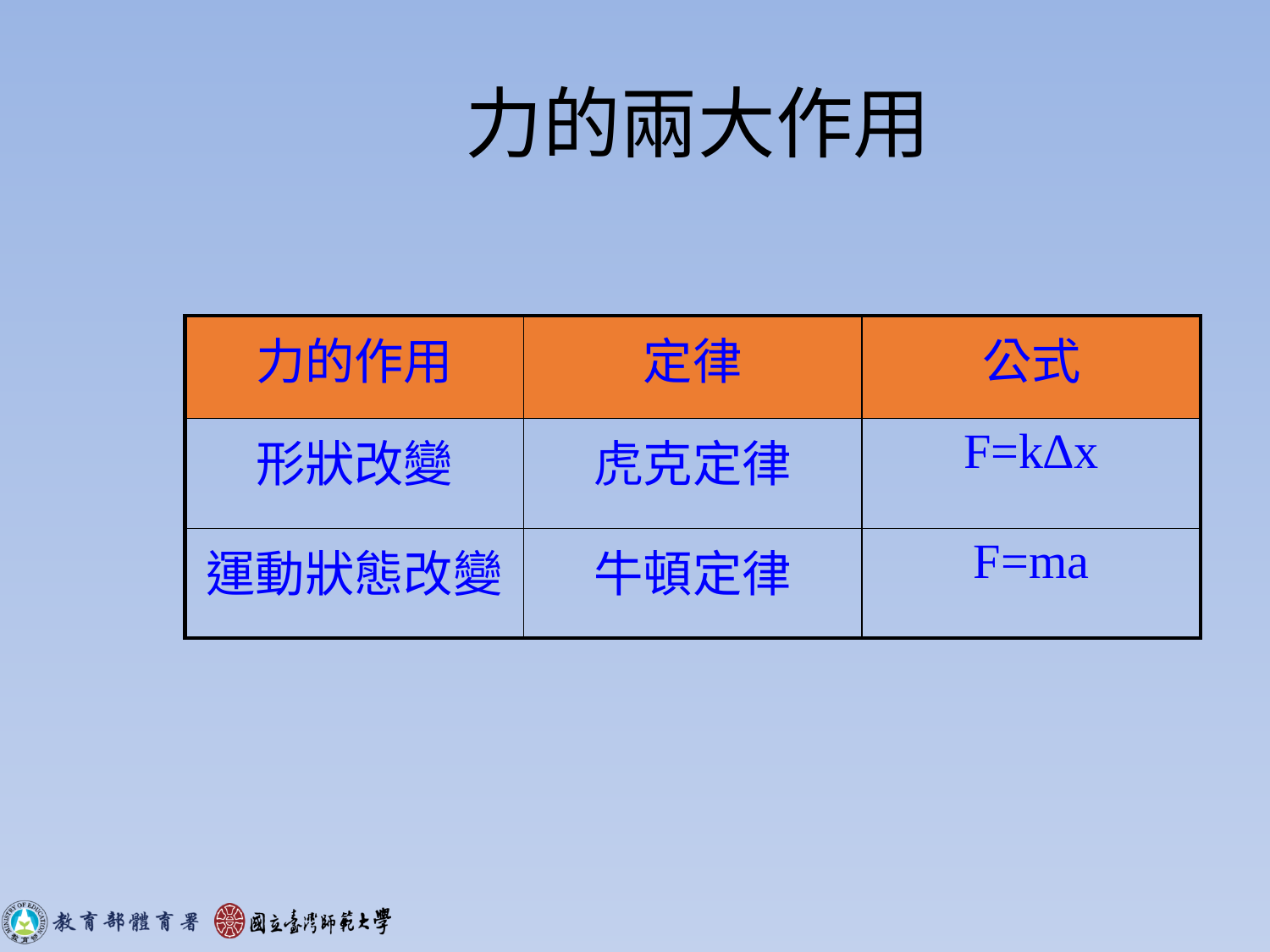

# 力的兩大作用
| 力的作用 | 定律 | 公式 |
| --- | --- | --- |
| 形狀改變 | 虎克定律 | F=k∆x |
| 運動狀態改變 | 牛頓定律 | F=ma |